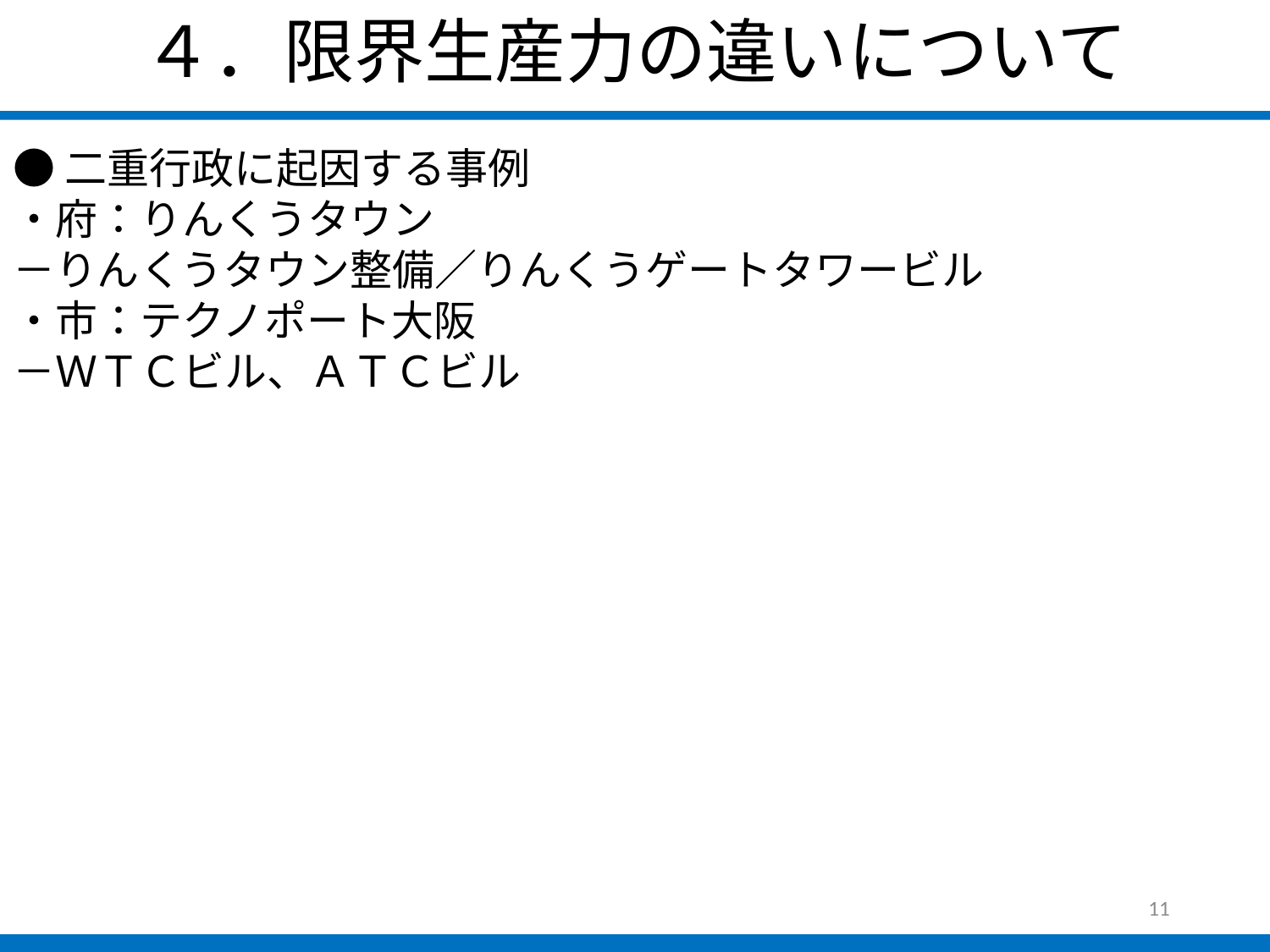

４．限界生産力の違いについて

●二重行政に起因する事例
・府：りんくうタウン
－りんくうタウン整備／りんくうゲートタワービル
・市：テクノポート大阪
－ＷＴＣビル、ＡＴＣビル
11